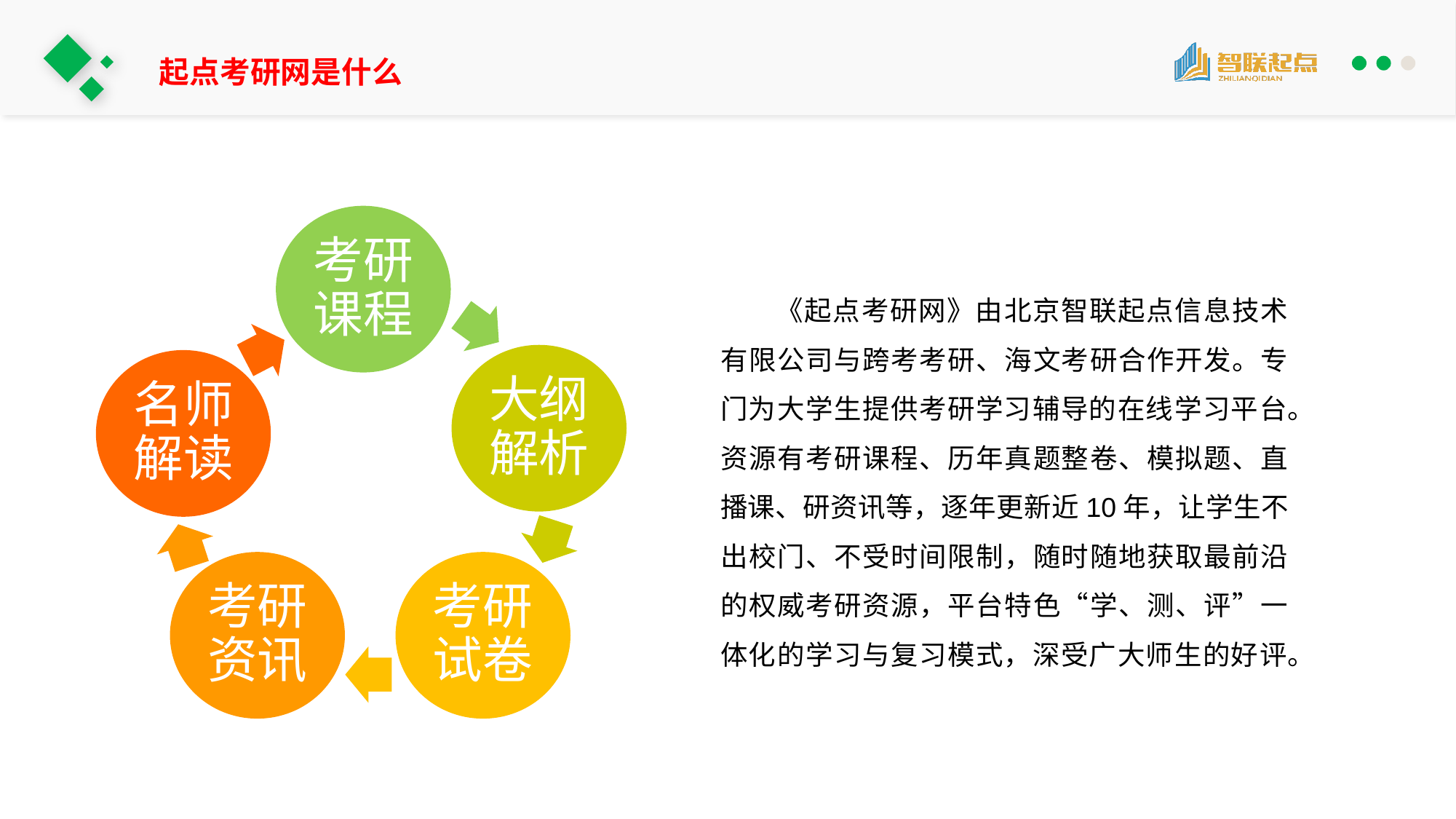

起点考研网是什么
考研课程
 《起点考研网》由北京智联起点信息技术有限公司与跨考考研、海文考研合作开发。专门为大学生提供考研学习辅导的在线学习平台。资源有考研课程、历年真题整卷、模拟题、直播课、研资讯等，逐年更新近10年，让学生不出校门、不受时间限制，随时随地获取最前沿的权威考研资源，平台特色“学、测、评”一体化的学习与复习模式，深受广大师生的好评。

大纲解析
名师解读

考研资讯
考研试卷